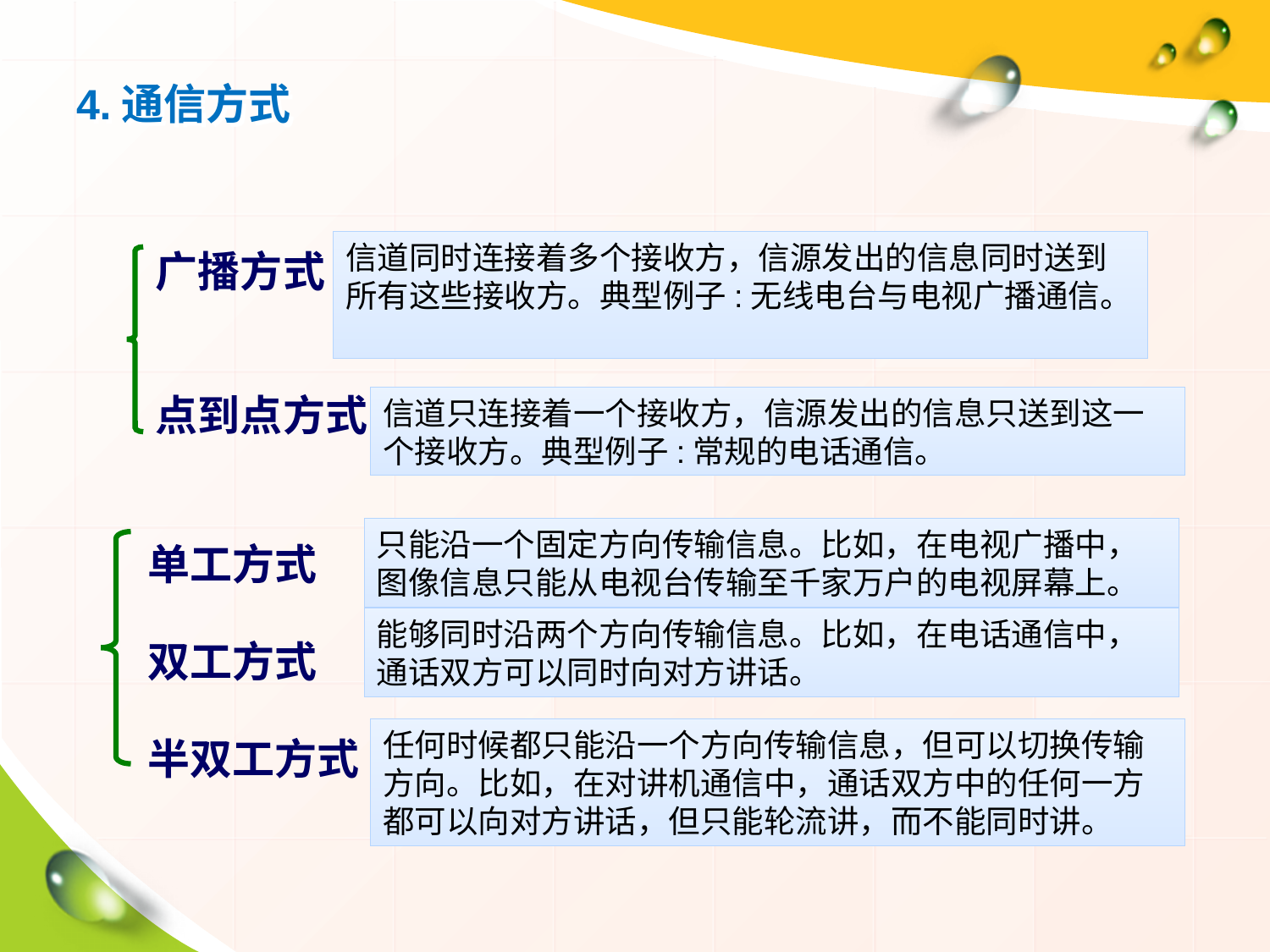

# 4.通信方式
信道同时连接着多个接收方，信源发出的信息同时送到所有这些接收方。典型例子:无线电台与电视广播通信。

广播方式

点到点方式

信道只连接着一个接收方，信源发出的信息只送到这一个接收方。典型例子:常规的电话通信。
单工方式
双工方式
半双工方式

只能沿一个固定方向传输信息。比如，在电视广播中，图像信息只能从电视台传输至千家万户的电视屏幕上。
能够同时沿两个方向传输信息。比如，在电话通信中，通话双方可以同时向对方讲话。
任何时候都只能沿一个方向传输信息，但可以切换传输方向。比如，在对讲机通信中，通话双方中的任何一方都可以向对方讲话，但只能轮流讲，而不能同时讲。